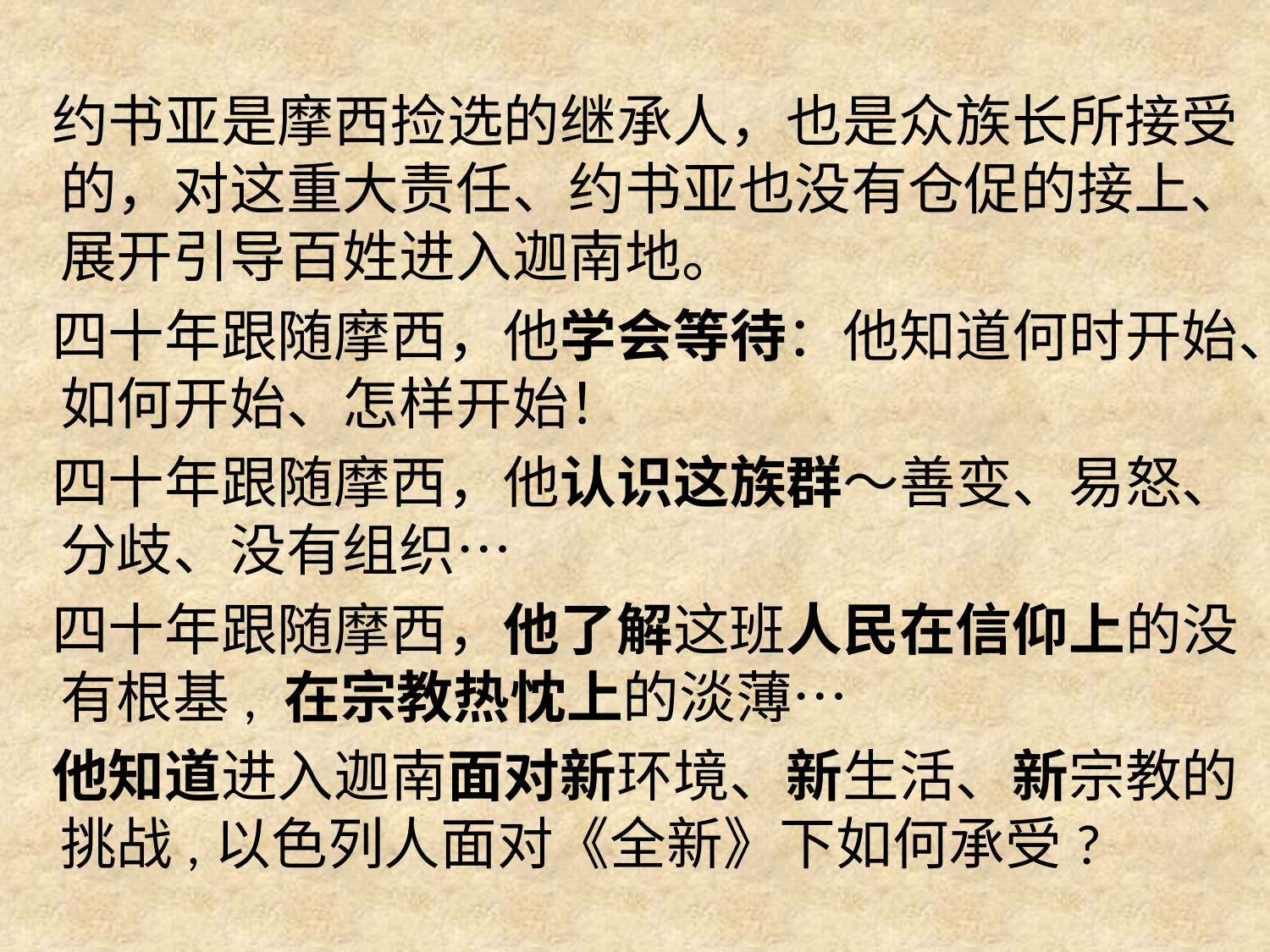

约书亚是摩西捡选的继承人，也是众族长所接受的，对这重大责任、约书亚也没有仓促的接上、展开引导百姓进入迦南地。
  四十年跟随摩西，他学会等待：他知道何时开始、如何开始、怎样开始！
  四十年跟随摩西，他认识这族群～善变、易怒、分歧、没有组织…
  四十年跟随摩西，他了解这班人民在信仰上的没有根基, 在宗教热忱上的淡薄…
  他知道进入迦南面对新环境、新生活、新宗教的挑战,以色列人面对《全新》下如何承受?